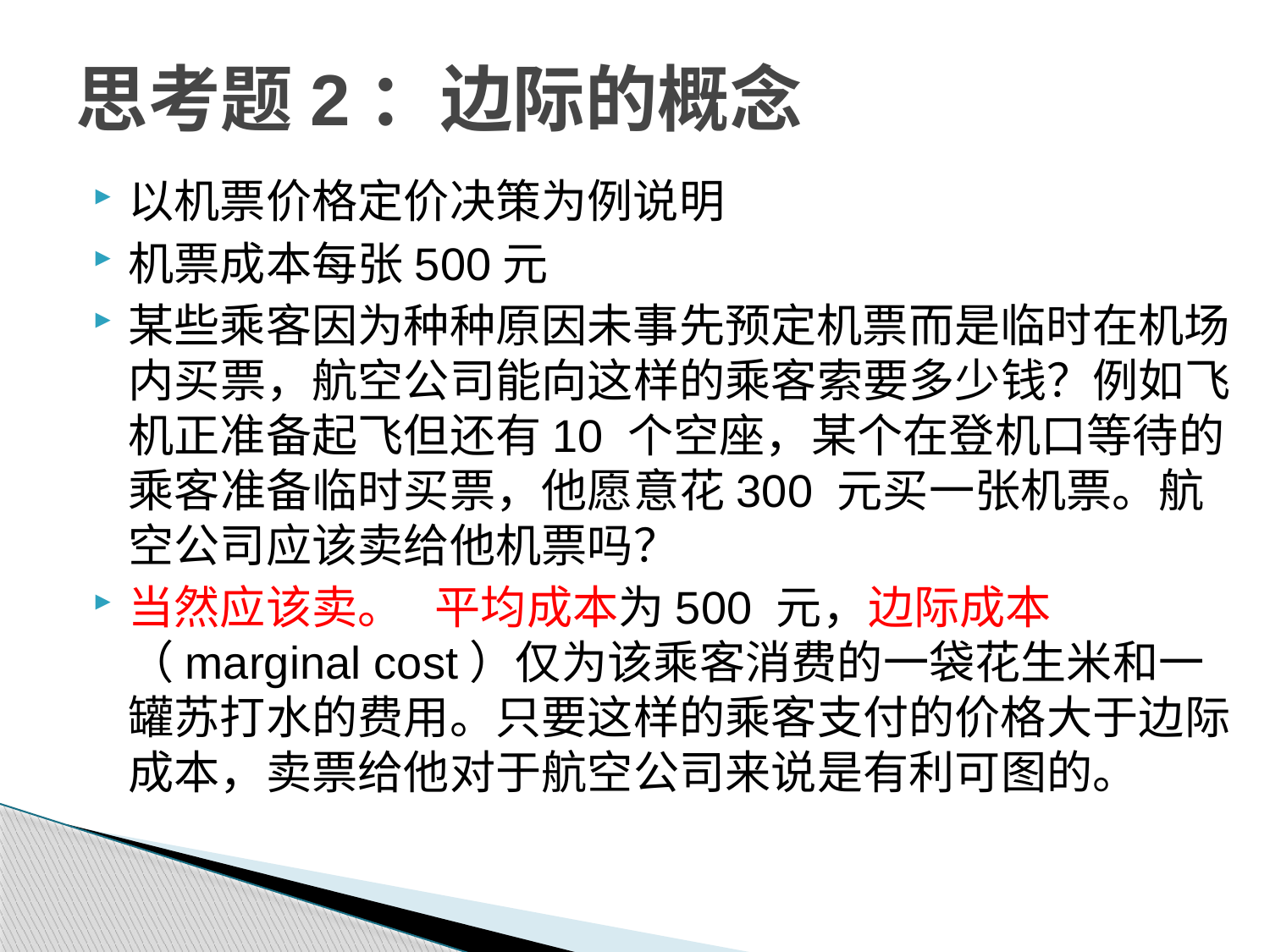

# 思考题2：边际的概念
以机票价格定价决策为例说明
机票成本每张500元
某些乘客因为种种原因未事先预定机票而是临时在机场内买票，航空公司能向这样的乘客索要多少钱？例如飞机正准备起飞但还有10 个空座，某个在登机口等待的乘客准备临时买票，他愿意花300 元买一张机票。航空公司应该卖给他机票吗？
当然应该卖。   平均成本为500 元，边际成本（marginal cost）仅为该乘客消费的一袋花生米和一罐苏打水的费用。只要这样的乘客支付的价格大于边际成本，卖票给他对于航空公司来说是有利可图的。